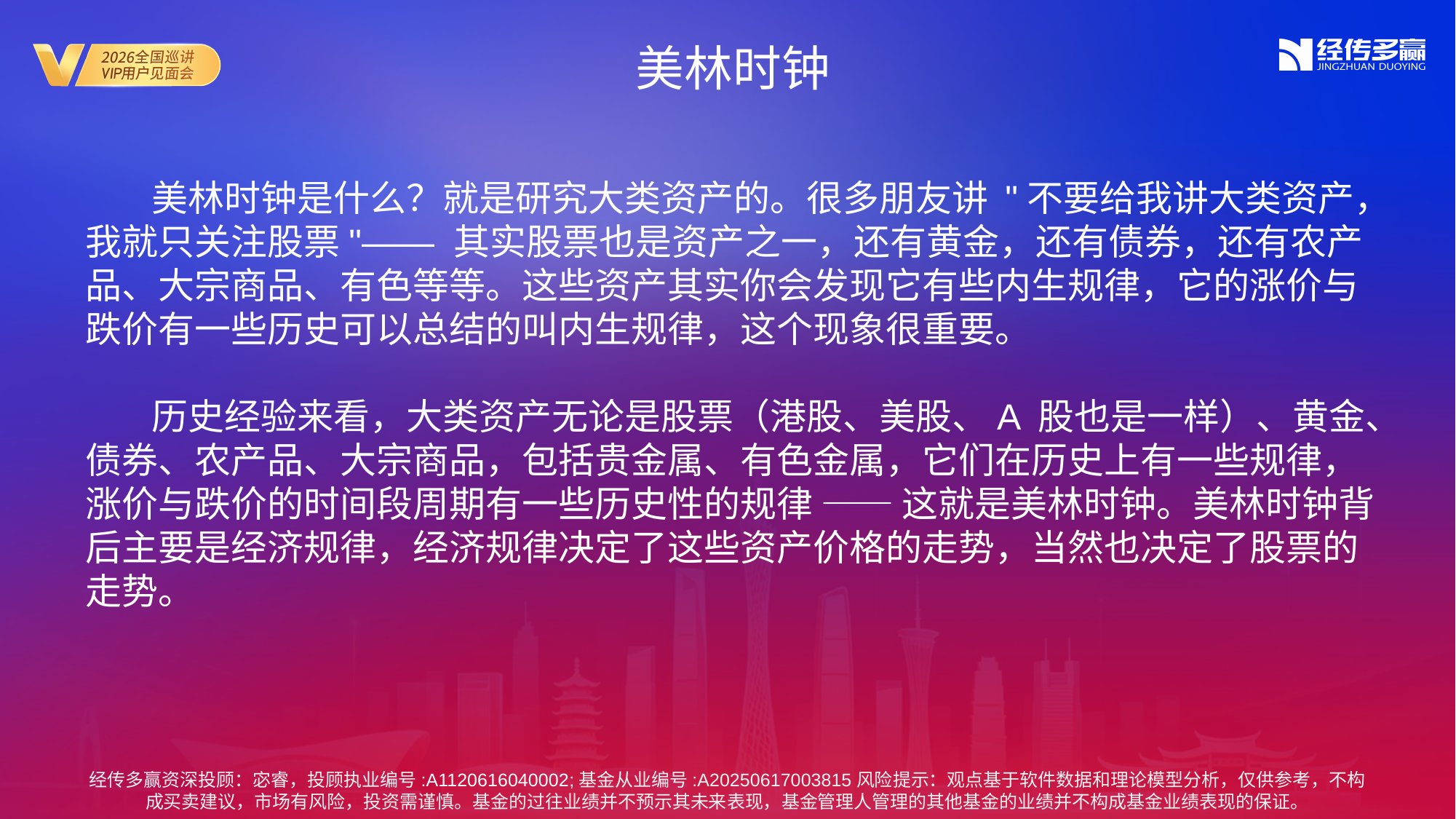

美林时钟
       美林时钟是什么？就是研究大类资产的。很多朋友讲 "不要给我讲大类资产，我就只关注股票"—— 其实股票也是资产之一，还有黄金，还有债券，还有农产品、大宗商品、有色等等。这些资产其实你会发现它有些内生规律，它的涨价与跌价有一些历史可以总结的叫内生规律，这个现象很重要。

       历史经验来看，大类资产无论是股票（港股、美股、A 股也是一样）、黄金、债券、农产品、大宗商品，包括贵金属、有色金属，它们在历史上有一些规律，涨价与跌价的时间段周期有一些历史性的规律 —— 这就是美林时钟。美林时钟背后主要是经济规律，经济规律决定了这些资产价格的走势，当然也决定了股票的走势。
经传多赢资深投顾：宓睿，投顾执业编号:A1120616040002;基金从业编号:A20250617003815风险提示：观点基于软件数据和理论模型分析，仅供参考，不构成买卖建议，市场有风险，投资需谨慎。基金的过往业绩并不预示其未来表现，基金管理人管理的其他基金的业绩并不构成基金业绩表现的保证。